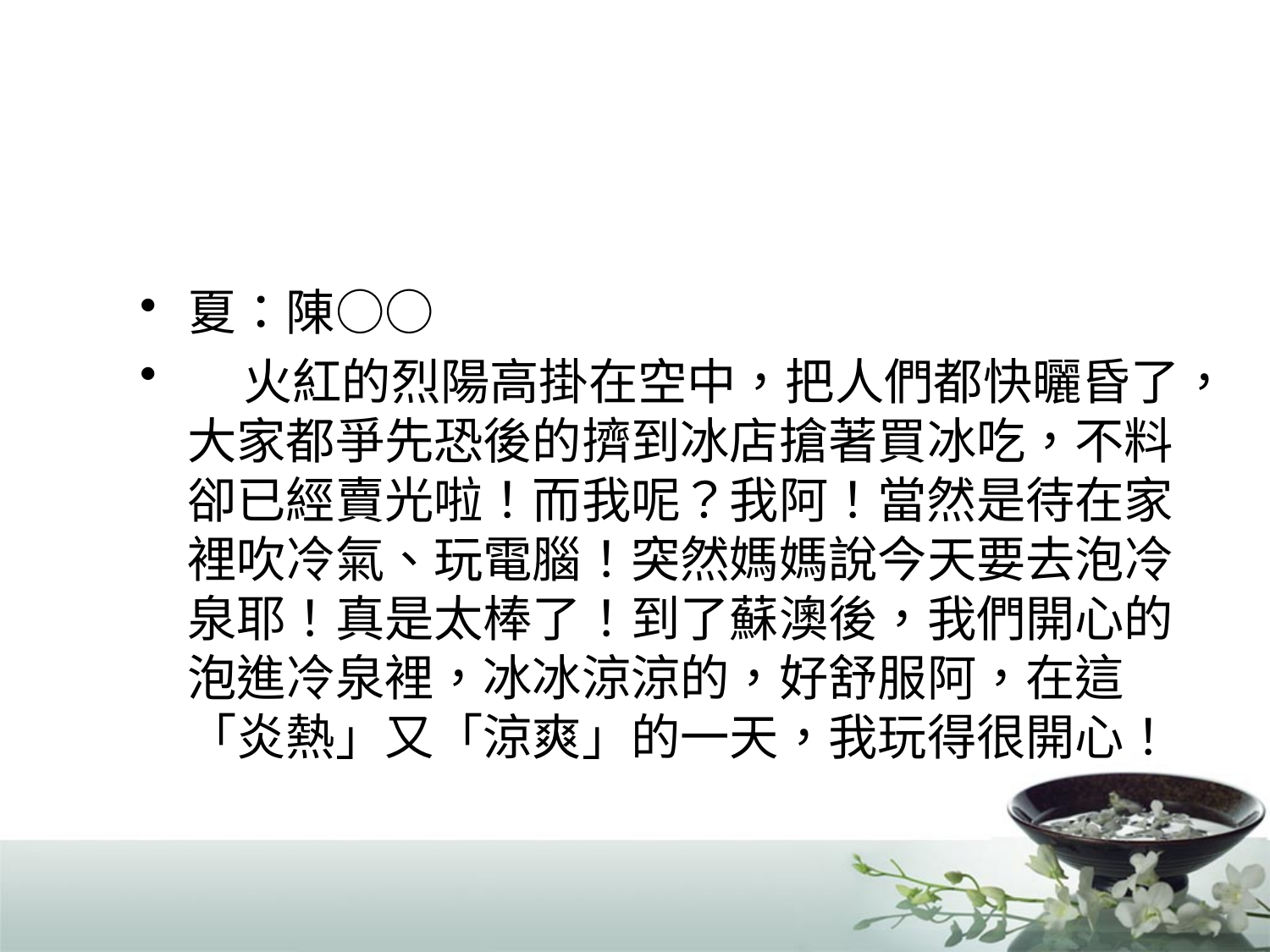

#
夏：陳○○
    火紅的烈陽高掛在空中，把人們都快曬昏了，大家都爭先恐後的擠到冰店搶著買冰吃，不料卻已經賣光啦！而我呢？我阿！當然是待在家裡吹冷氣、玩電腦！突然媽媽說今天要去泡冷泉耶！真是太棒了！到了蘇澳後，我們開心的泡進冷泉裡，冰冰涼涼的，好舒服阿，在這「炎熱」又「涼爽」的一天，我玩得很開心！